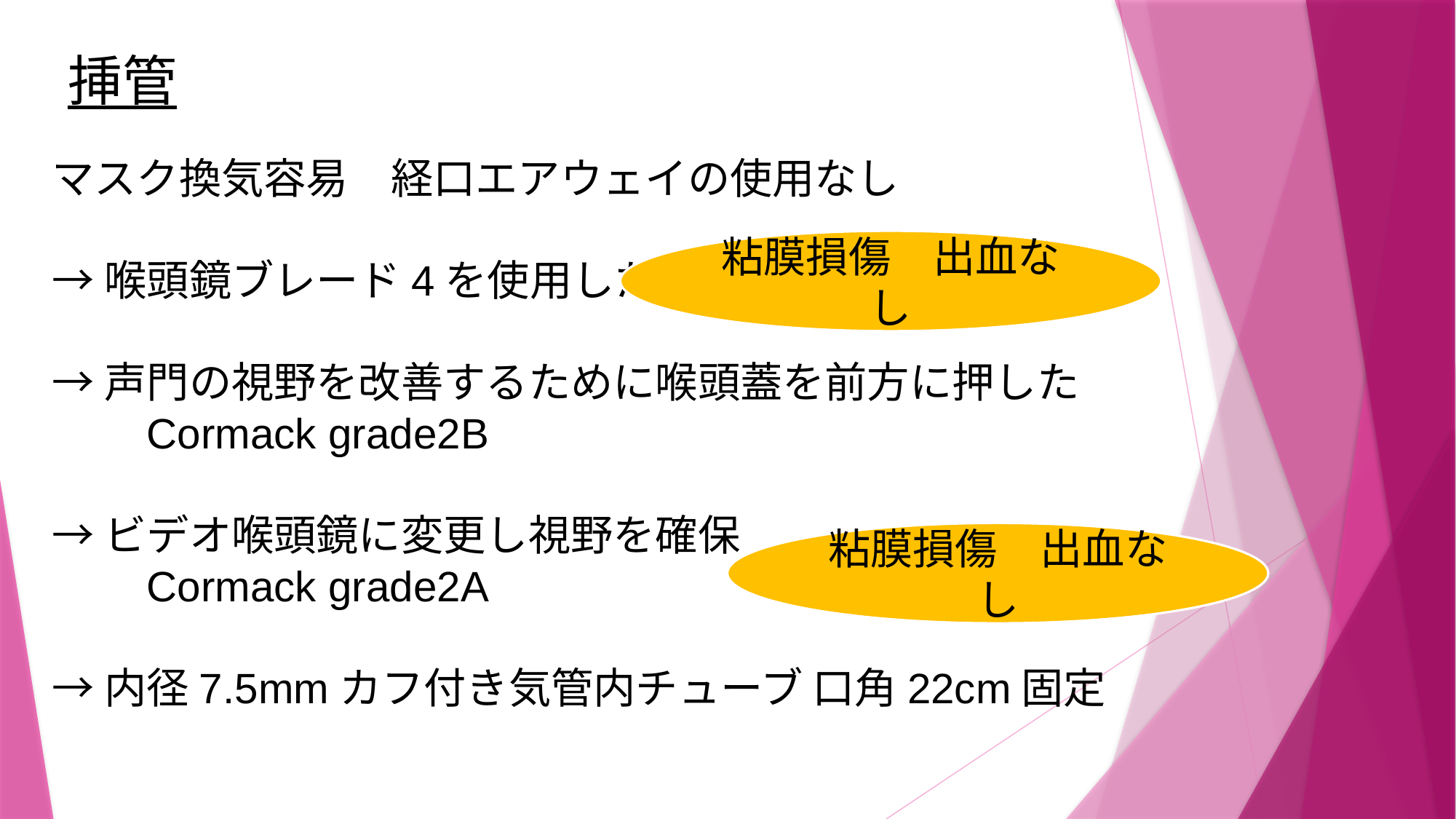

挿管

マスク換気容易　経口エアウェイの使用なし

→喉頭鏡ブレード4を使用した

→声門の視野を改善するために喉頭蓋を前方に押した
　　Cormack grade2B

→ビデオ喉頭鏡に変更し視野を確保
　　Cormack grade2A

→内径7.5mmカフ付き気管内チューブ 口角22cm固定
粘膜損傷　出血なし
粘膜損傷　出血なし